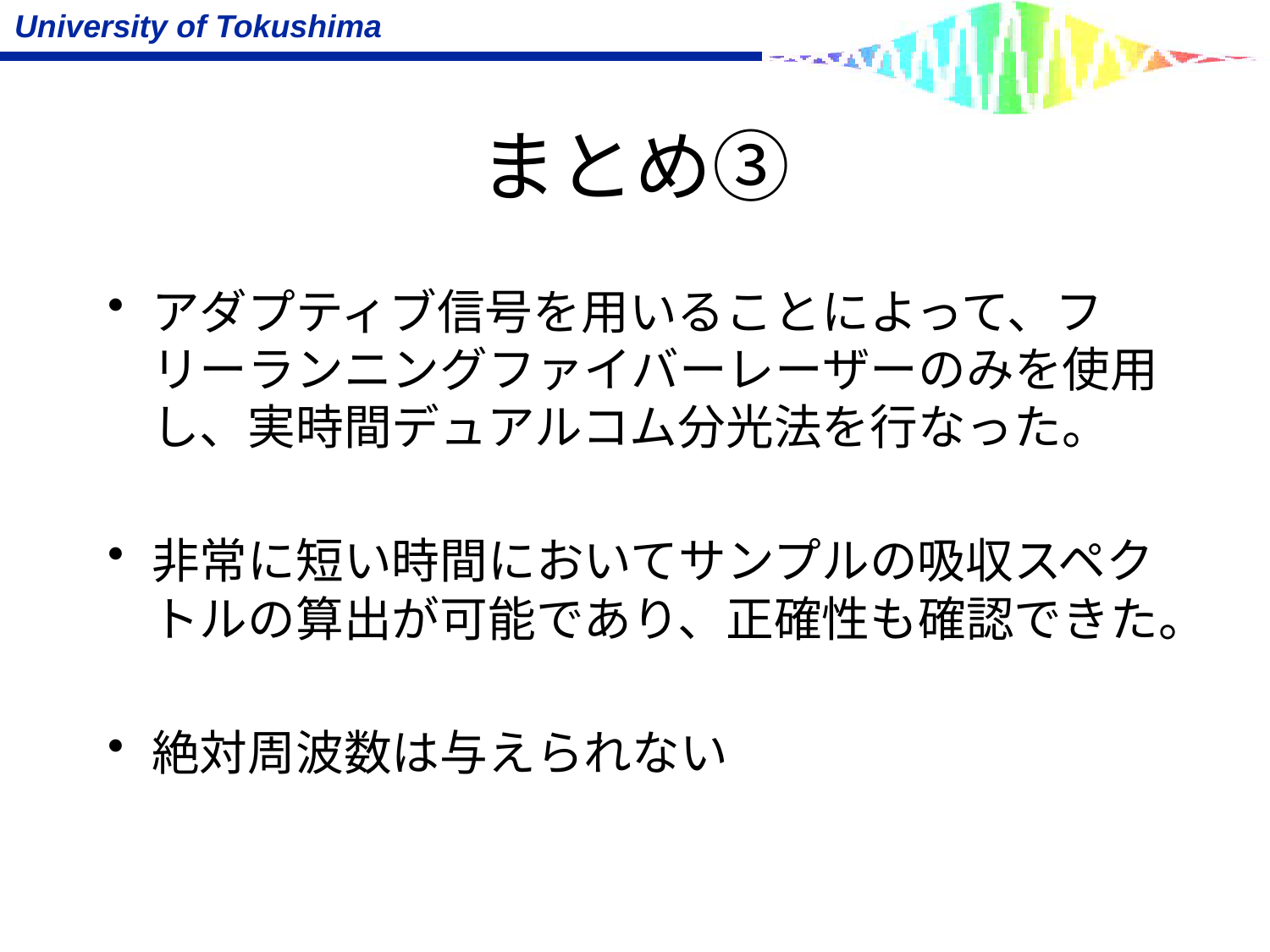

# まとめ③
アダプティブ信号を用いることによって、フリーランニングファイバーレーザーのみを使用し、実時間デュアルコム分光法を行なった。

非常に短い時間においてサンプルの吸収スペクトルの算出が可能であり、正確性も確認できた。

絶対周波数は与えられない